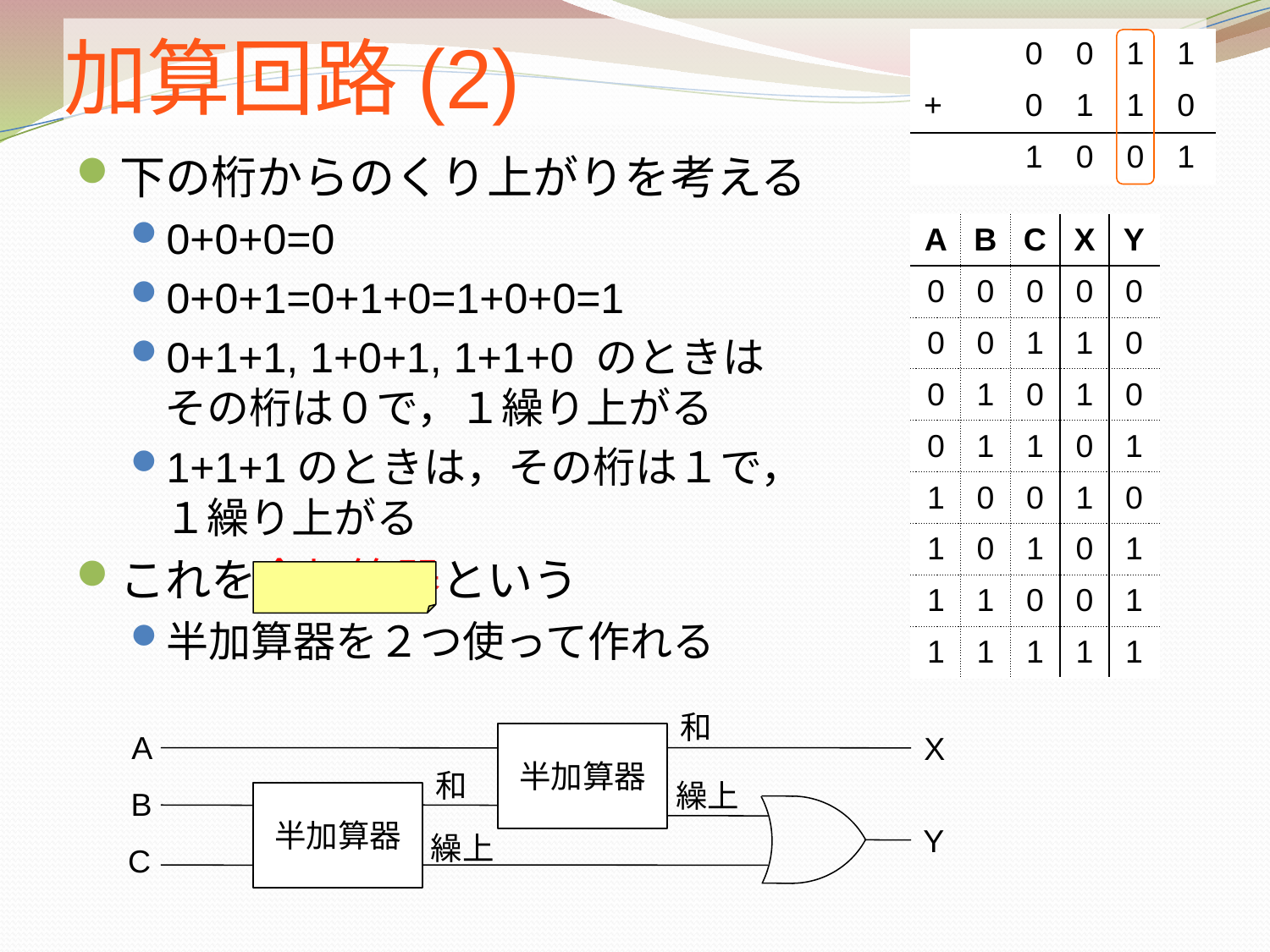

# 加算回路(2)
|  |  | 0 | 0 | 1 | 1 |
| --- | --- | --- | --- | --- | --- |
| + |  | 0 | 1 | 1 | 0 |
|  |  | 1 | 0 | 0 | 1 |

下の桁からのくり上がりを考える
0+0+0=0
0+0+1=0+1+0=1+0+0=1
0+1+1, 1+0+1, 1+1+0 のときは
その桁は０で，１繰り上がる
1+1+1のときは，その桁は１で，
１繰り上がる
これを全加算器という
半加算器を２つ使って作れる
| A | B | C | X | Y |
| --- | --- | --- | --- | --- |
| 0 | 0 | 0 | 0 | 0 |
| 0 | 0 | 1 | 1 | 0 |
| 0 | 1 | 0 | 1 | 0 |
| 0 | 1 | 1 | 0 | 1 |
| 1 | 0 | 0 | 1 | 0 |
| 1 | 0 | 1 | 0 | 1 |
| 1 | 1 | 0 | 0 | 1 |
| 1 | 1 | 1 | 1 | 1 |

和

A
X
半加算器
和
繰上
B
半加算器
Y
繰上
C